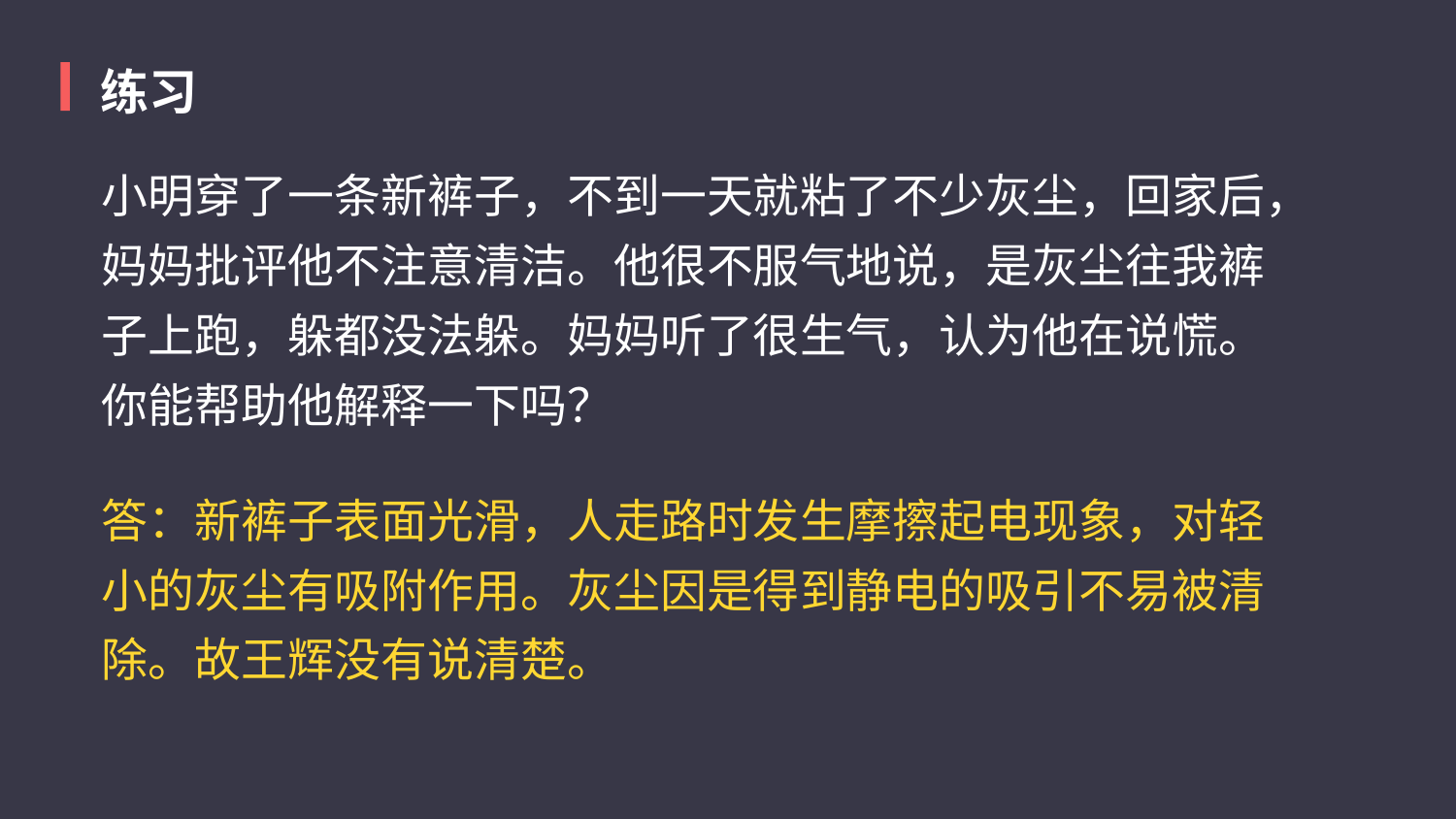

练习

小明穿了一条新裤子，不到一天就粘了不少灰尘，回家后，妈妈批评他不注意清洁。他很不服气地说，是灰尘往我裤子上跑，躲都没法躲。妈妈听了很生气，认为他在说慌。你能帮助他解释一下吗？
答：新裤子表面光滑，人走路时发生摩擦起电现象，对轻小的灰尘有吸附作用。灰尘因是得到静电的吸引不易被清除。故王辉没有说清楚。